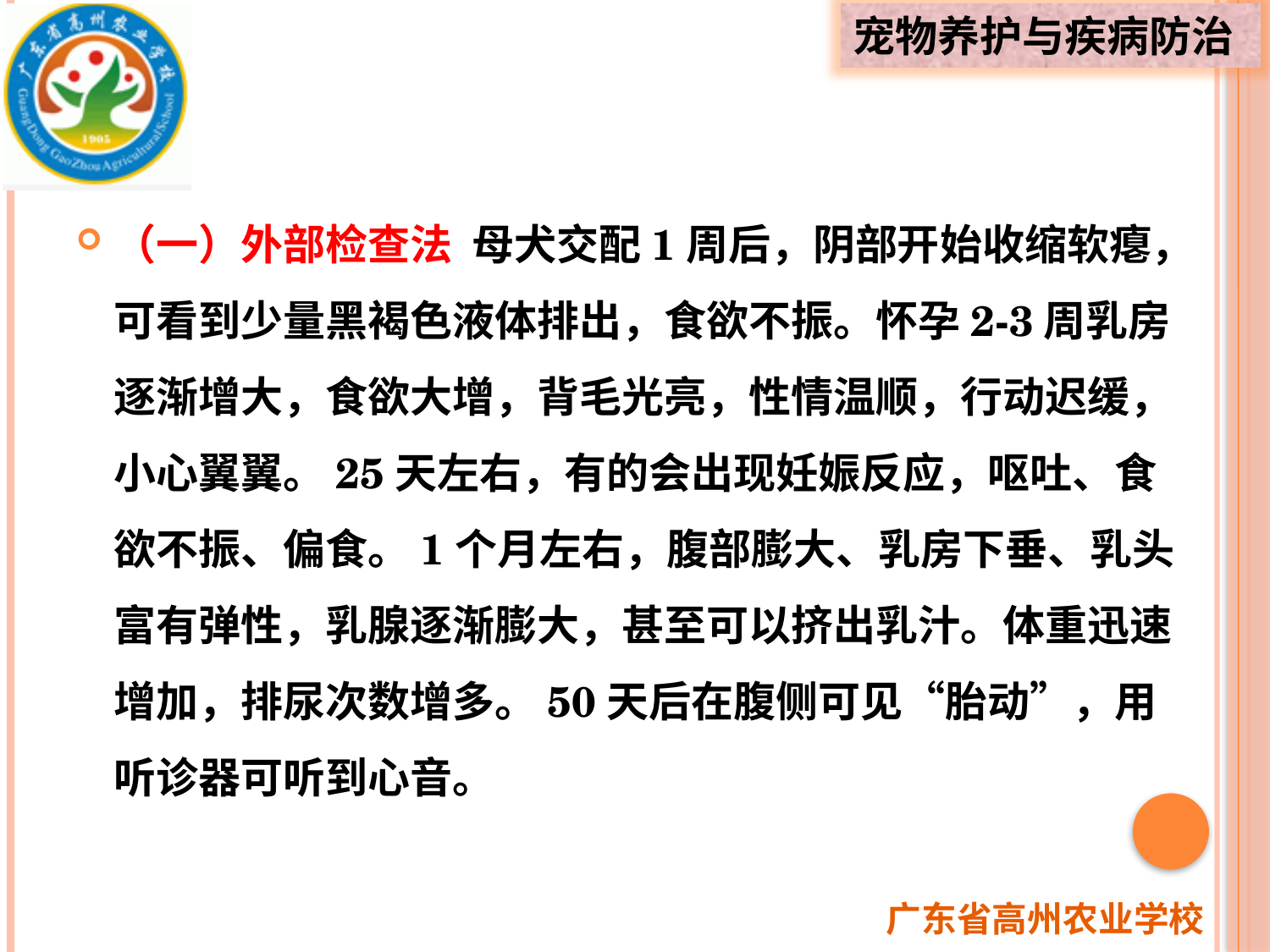

（一）外部检查法  母犬交配1周后，阴部开始收缩软瘪，可看到少量黑褐色液体排出，食欲不振。怀孕2-3周乳房逐渐增大，食欲大增，背毛光亮，性情温顺，行动迟缓，小心翼翼。25天左右，有的会出现妊娠反应，呕吐、食欲不振、偏食。1个月左右，腹部膨大、乳房下垂、乳头富有弹性，乳腺逐渐膨大，甚至可以挤出乳汁。体重迅速增加，排尿次数增多。50天后在腹侧可见“胎动”，用听诊器可听到心音。